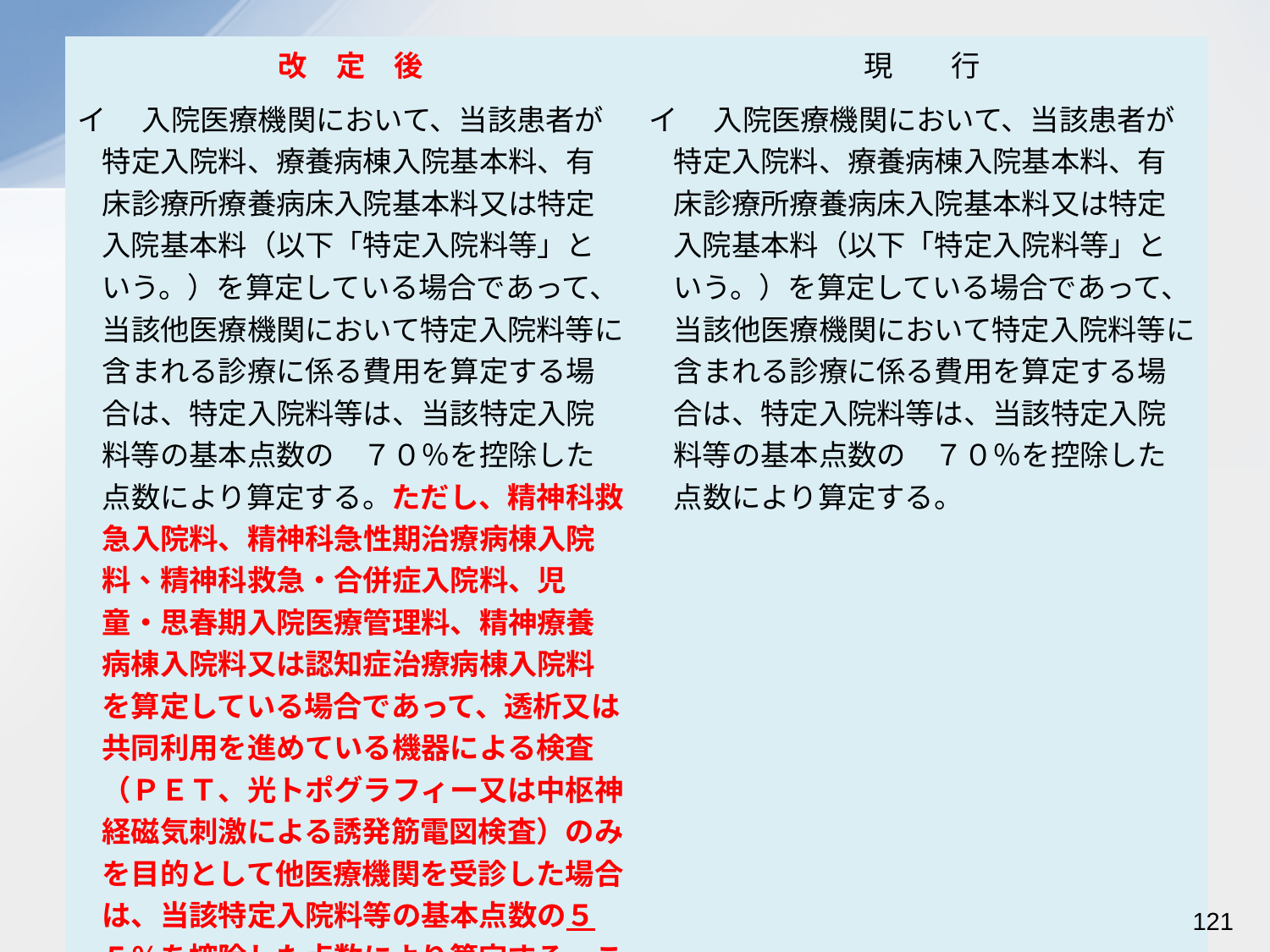

| 改　定　後 | 現　　行 |
| --- | --- |
| イ 　入院医療機関において、当該患者が特定入院料、療養病棟入院基本料、有床診療所療養病床入院基本料又は特定入院基本料（以下「特定入院料等」という。）を算定している場合であって、当該他医療機関において特定入院料等に含まれる診療に係る費用を算定する場合は、特定入院料等は、当該特定入院料等の基本点数の　７０％を控除した点数により算定する。ただし、精神科救急入院料、精神科急性期治療病棟入院料、精神科救急・合併症入院料、児童・思春期入院医療管理料、精神療養病棟入院料又は認知症治療病棟入院料を算定している場合であって、透析又は共同利用を進めている機器による検査（ＰＥＴ、光トポグラフィー又は中枢神経磁気刺激による誘発筋電図検査）のみを目的として他医療機関を受診した場合は、当該特定入院料等の基本点数の５５％を控除した点数により算定する。この場合において、認知症治療病棟入院料を算定している患者であって透析のみを目的として他医療機関を受診する患者については、入院日から起算して６１日以上の場合に限る。 | イ 　入院医療機関において、当該患者が特定入院料、療養病棟入院基本料、有床診療所療養病床入院基本料又は特定入院基本料（以下「特定入院料等」という。）を算定している場合であって、当該他医療機関において特定入院料等に含まれる診療に係る費用を算定する場合は、特定入院料等は、当該特定入院料等の基本点数の　７０％を控除した点数により算定する。 |
121